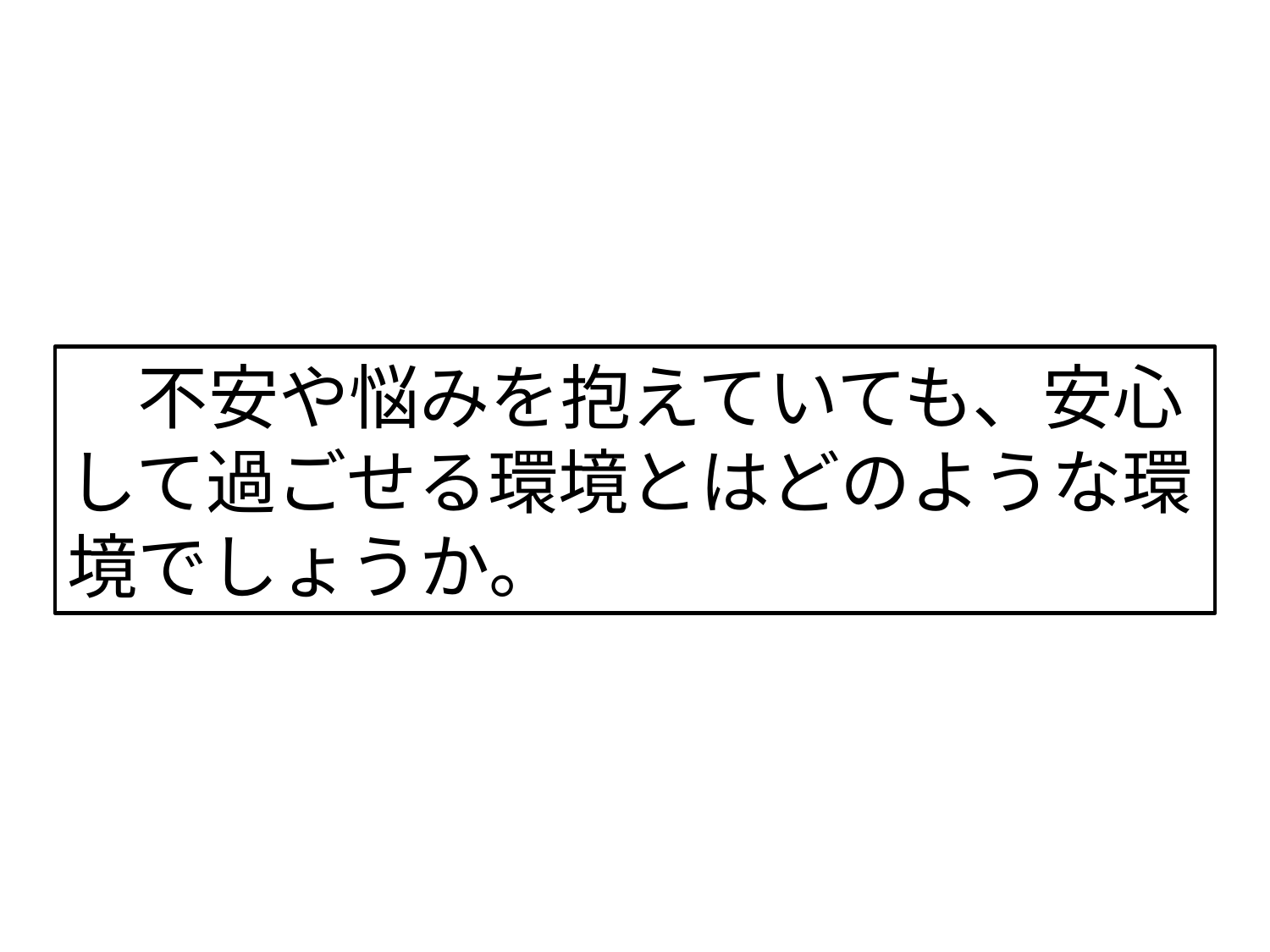

不安や悩みを抱えていても、安心して過ごせる環境とはどのような環境でしょうか。